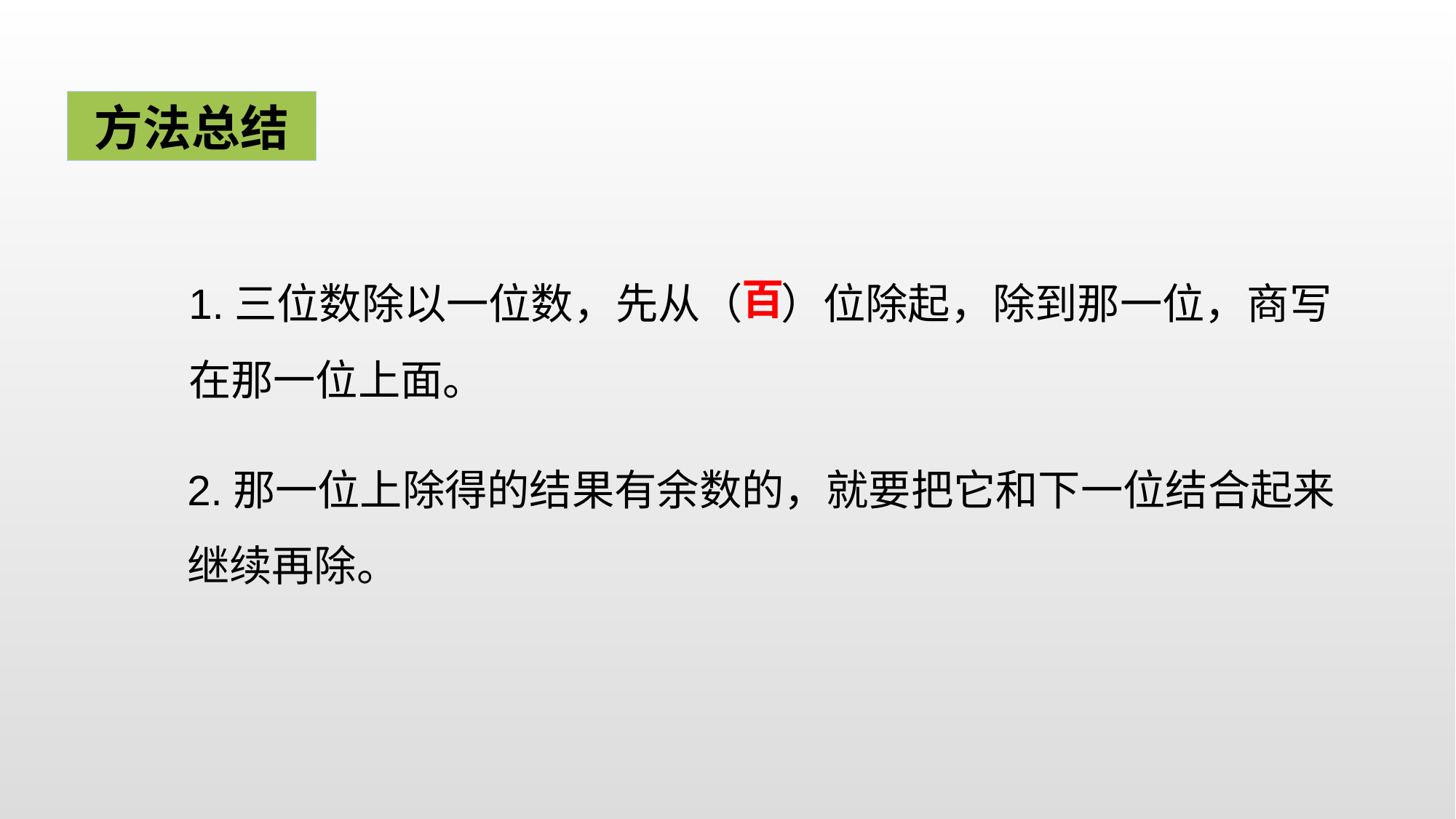

方法总结
1.三位数除以一位数，先从（    ）位除起，除到那一位，商写在那一位上面。
百
2.那一位上除得的结果有余数的，就要把它和下一位结合起来继续再除。